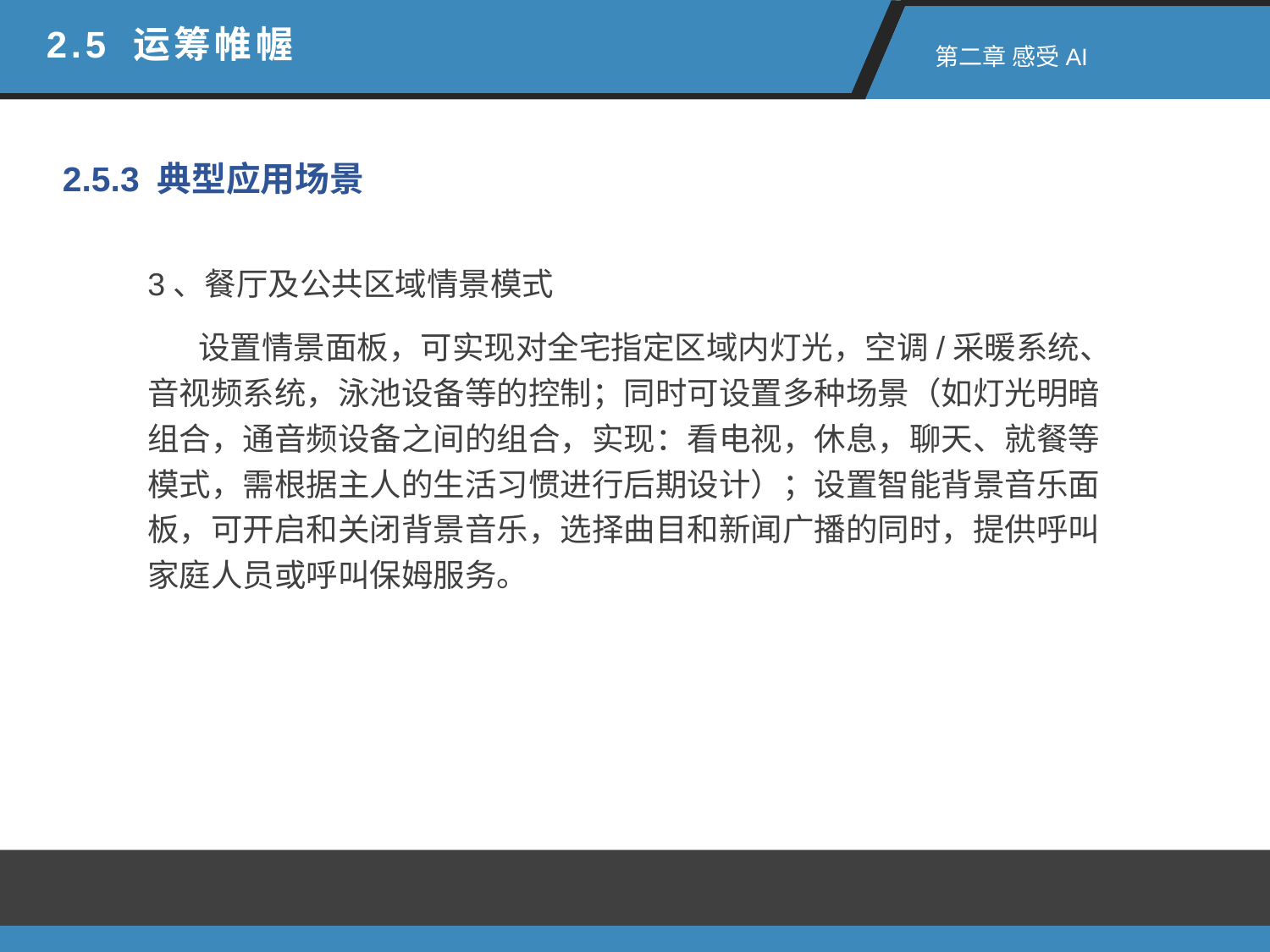

2.5 运筹帷幄
  第二章 感受AI
2.5.3 典型应用场景

3、餐厅及公共区域情景模式
      设置情景面板，可实现对全宅指定区域内灯光，空调/采暖系统、音视频系统，泳池设备等的控制；同时可设置多种场景（如灯光明暗组合，通音频设备之间的组合，实现：看电视，休息，聊天、就餐等模式，需根据主人的生活习惯进行后期设计）；设置智能背景音乐面板，可开启和关闭背景音乐，选择曲目和新闻广播的同时，提供呼叫家庭人员或呼叫保姆服务。